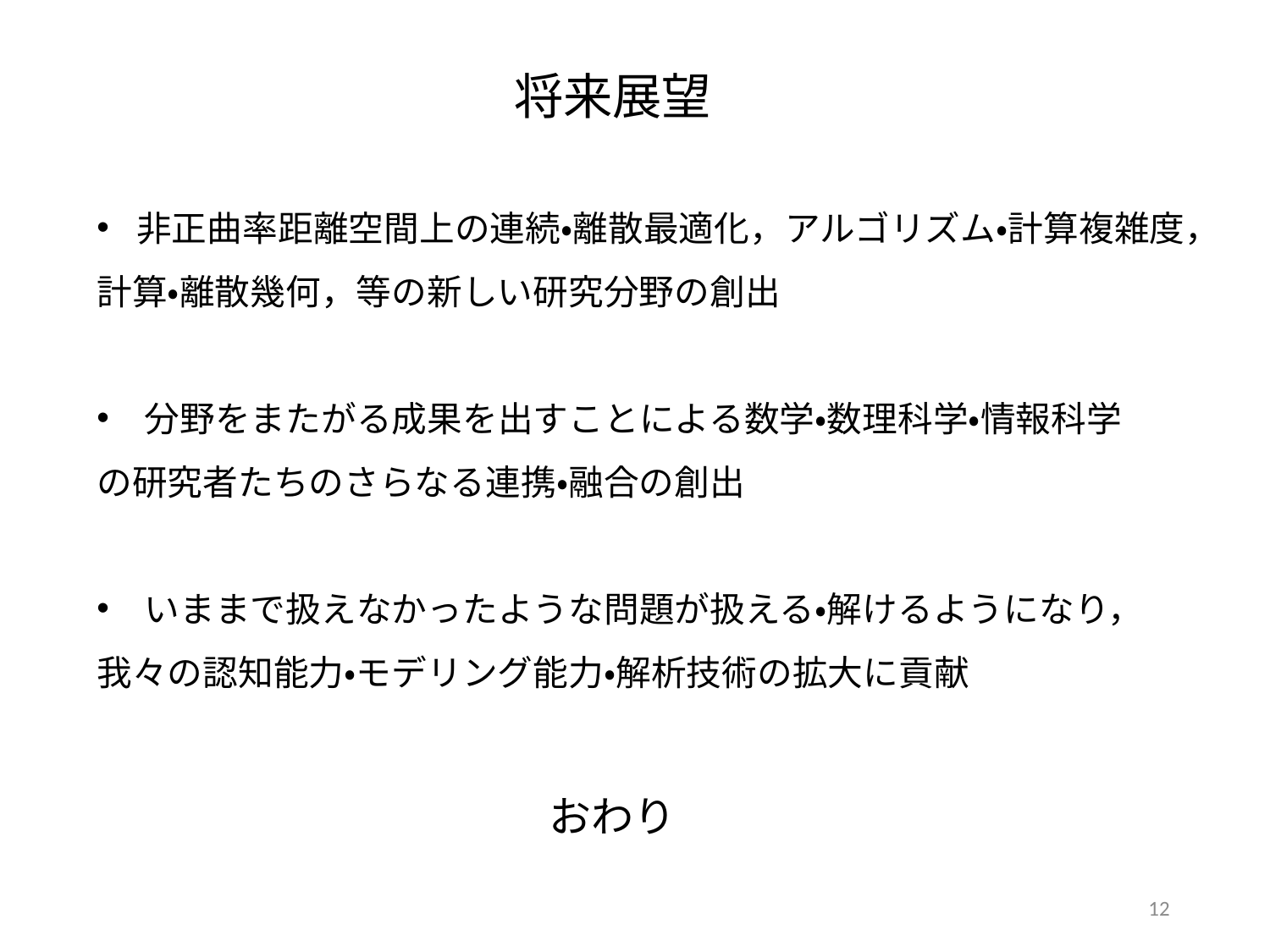

将来展望
非正曲率距離空間上の連続・離散最適化，アルゴリズム・計算複雑度，
計算・離散幾何，等の新しい研究分野の創出

分野をまたがる成果を出すことによる数学・数理科学・情報科学
の研究者たちのさらなる連携・融合の創出

いままで扱えなかったような問題が扱える・解けるようになり，
我々の認知能力・モデリング能力・解析技術の拡大に貢献

おわり
12